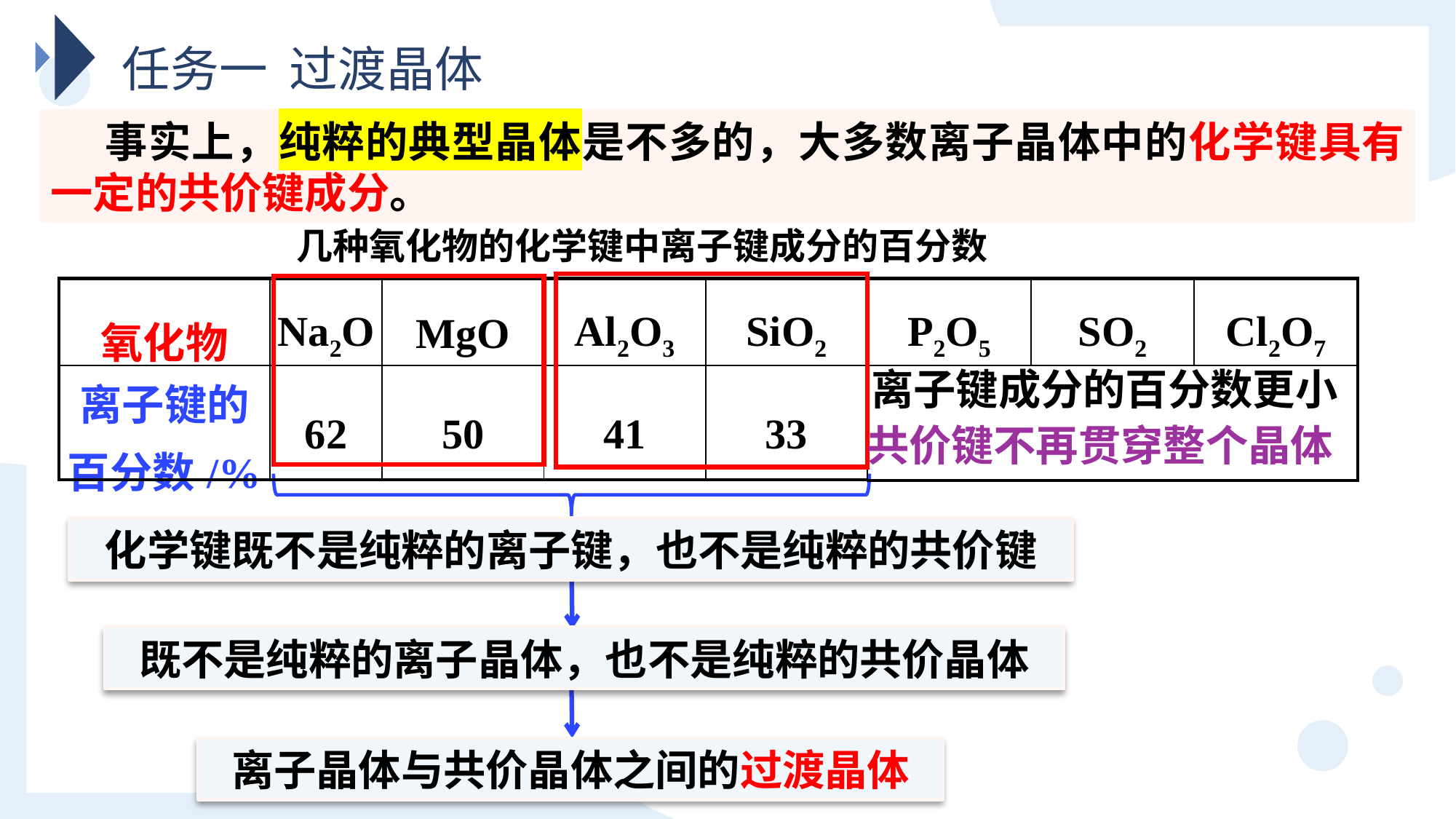

任务一  过渡晶体

事实上，纯粹的典型晶体是不多的，大多数离子晶体中的化学键具有一定的共价键成分。

几种氧化物的化学键中离子键成分的百分数

| 氧化物 | Na2O | MgO | Al2O3 | SiO2 |
| --- | --- | --- | --- | --- |
| 离子键的 百分数/% | 62 | 50 | 41 | 33 |
| P2O5 | SO2 | Cl2O7 |
| --- | --- | --- |
|  |  |  |
离子键成分的百分数更小
共价键不再贯穿整个晶体
化学键既不是纯粹的离子键，也不是纯粹的共价键
既不是纯粹的离子晶体，也不是纯粹的共价晶体
离子晶体与共价晶体之间的过渡晶体